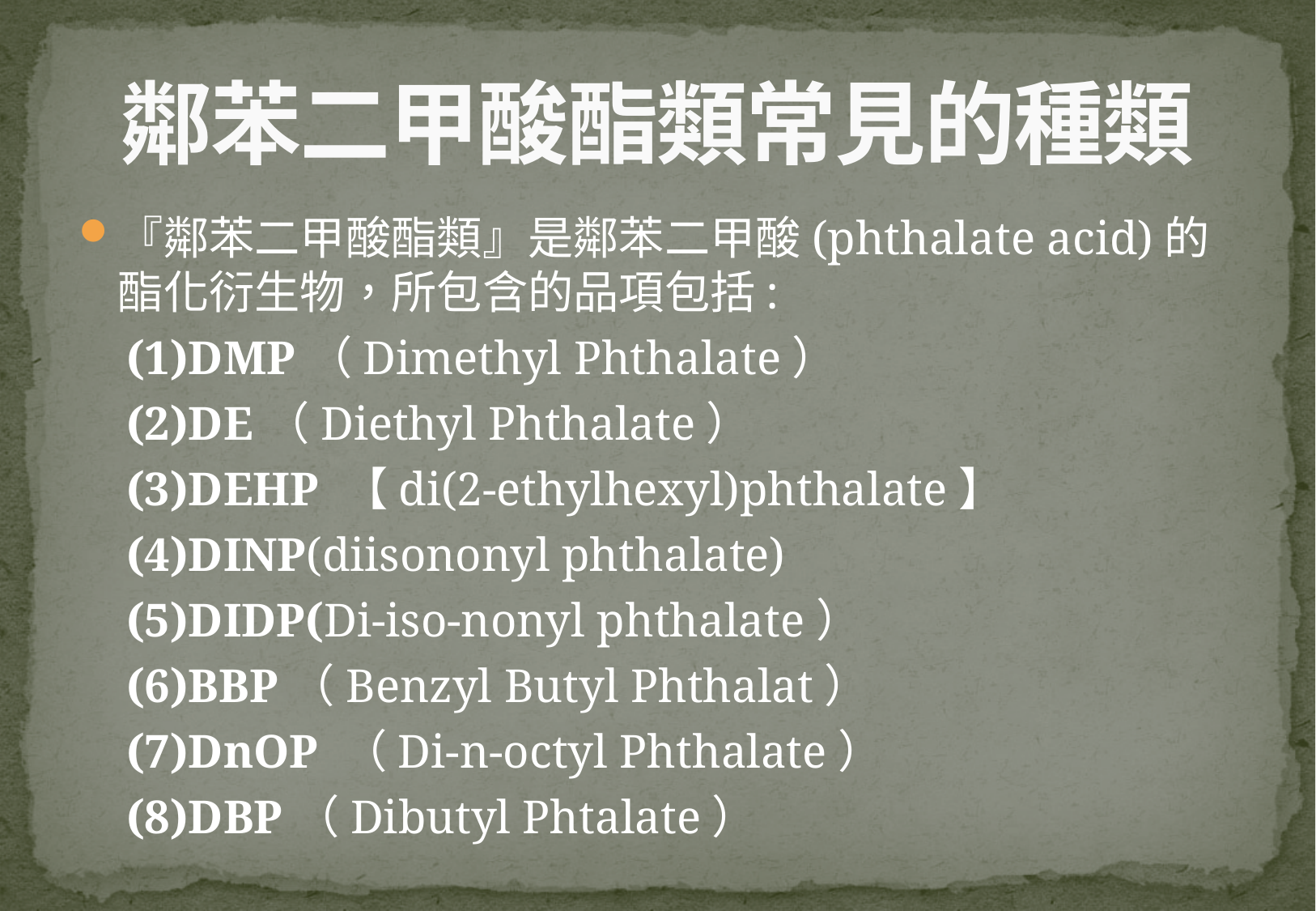

# 鄰苯二甲酸酯類常見的種類
『鄰苯二甲酸酯類』是鄰苯二甲酸(phthalate acid)的酯化衍生物，所包含的品項包括:
    (1)DMP（Dimethyl Phthalate）
    (2)DE（Diethyl Phthalate）
    (3)DEHP 【di(2-ethylhexyl)phthalate】
    (4)DINP(diisononyl phthalate)
    (5)DIDP(Di-iso-nonyl phthalate）
    (6)BBP（Benzyl Butyl Phthalat）
    (7)DnOP （Di-n-octyl Phthalate）
    (8)DBP（Dibutyl Phtalate）